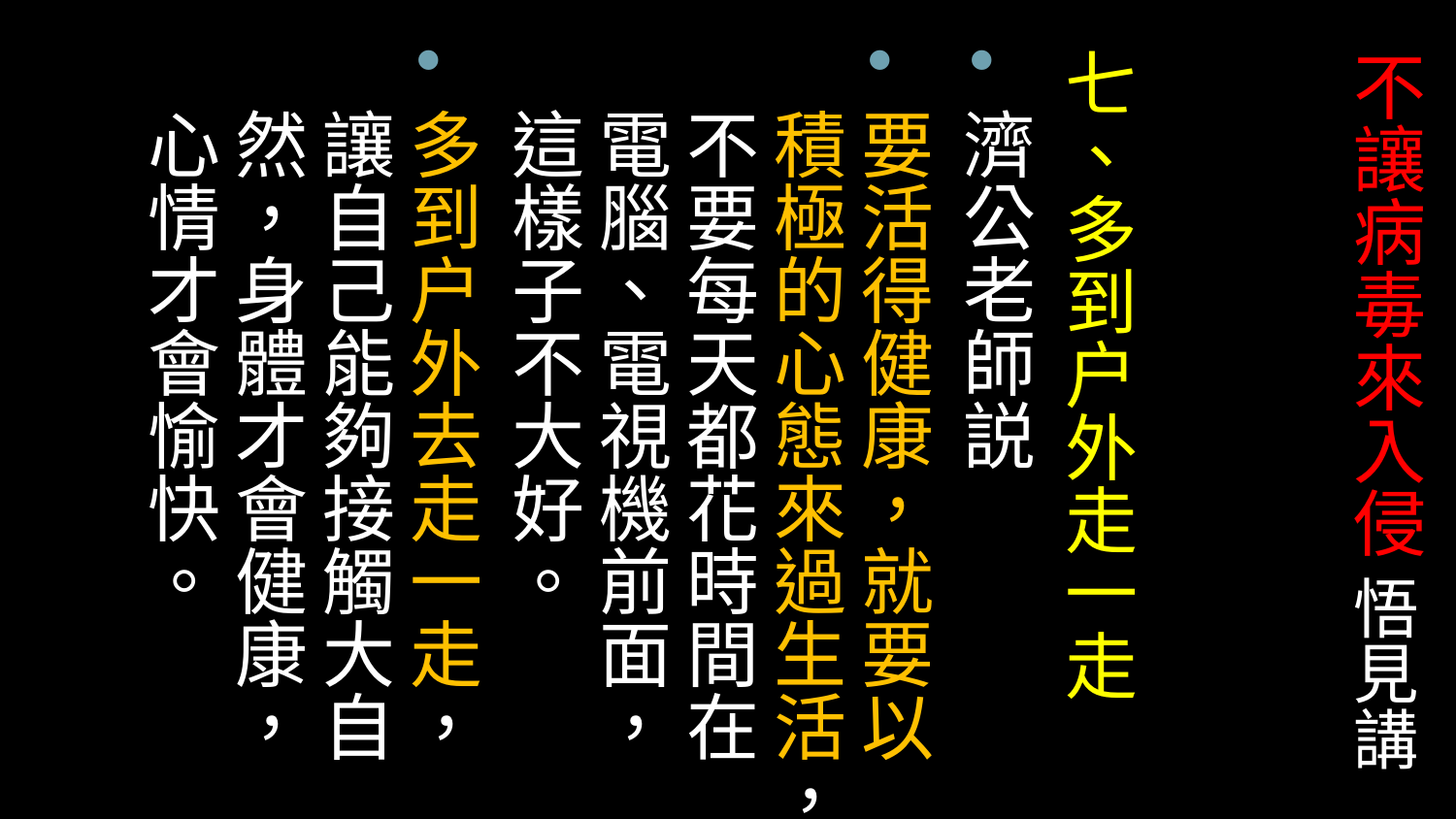

七、多到户外走一走
濟公老師説
要活得健康，就要以積極的心態來過生活，不要每天都花時間在電腦、電視機前面，這樣子不大好。
多到户外去走一走，讓自己能夠接觸大自然，身體才會健康，心情才會愉快。

# 不讓病毒來入侵 悟見講